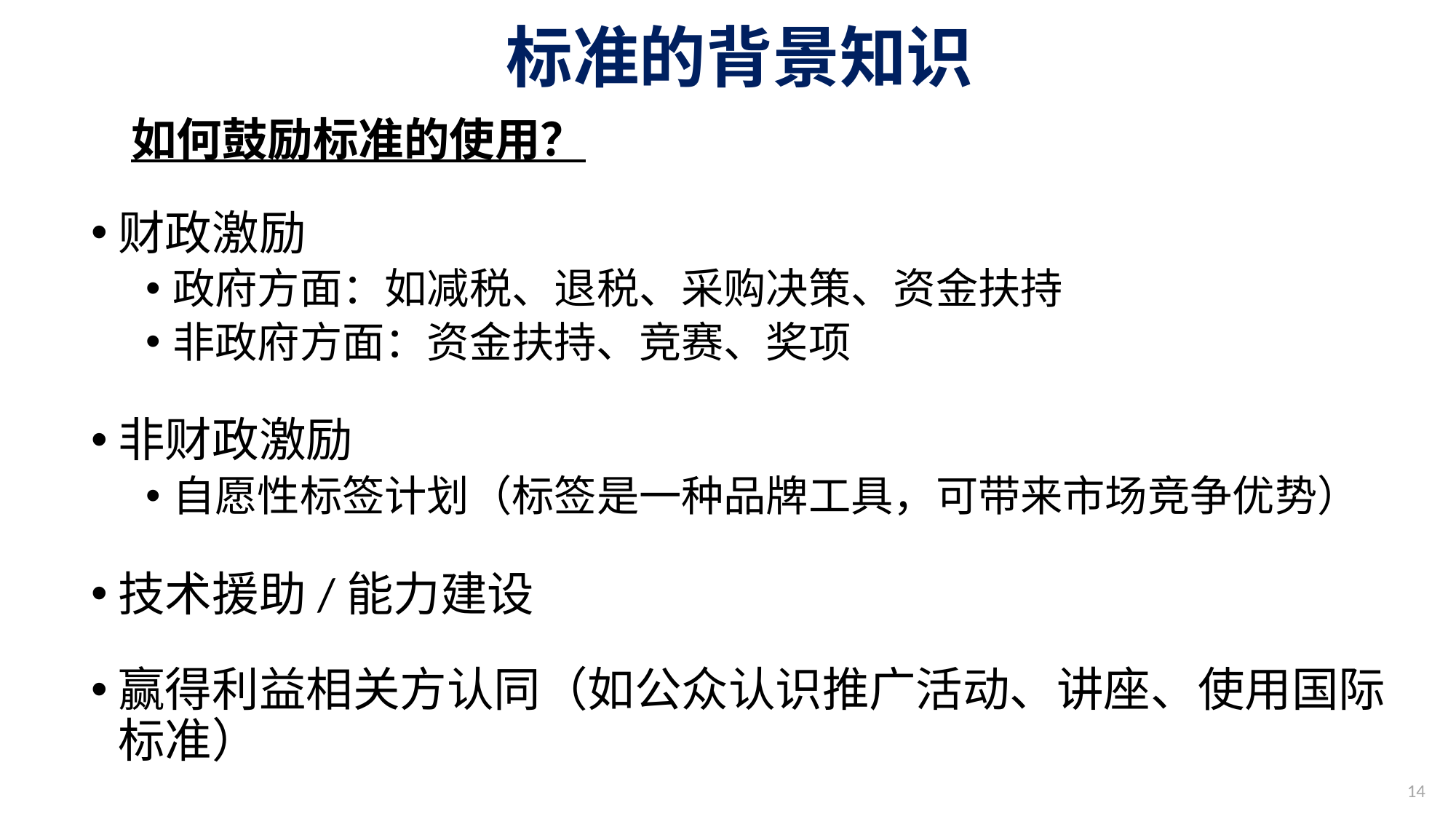

# 标准的背景知识
如何鼓励标准的使用？

财政激励
政府方面：如减税、退税、采购决策、资金扶持
非政府方面：资金扶持、竞赛、奖项

非财政激励
自愿性标签计划（标签是一种品牌工具，可带来市场竞争优势）

技术援助/能力建设

赢得利益相关方认同（如公众认识推广活动、讲座、使用国际标准）
14